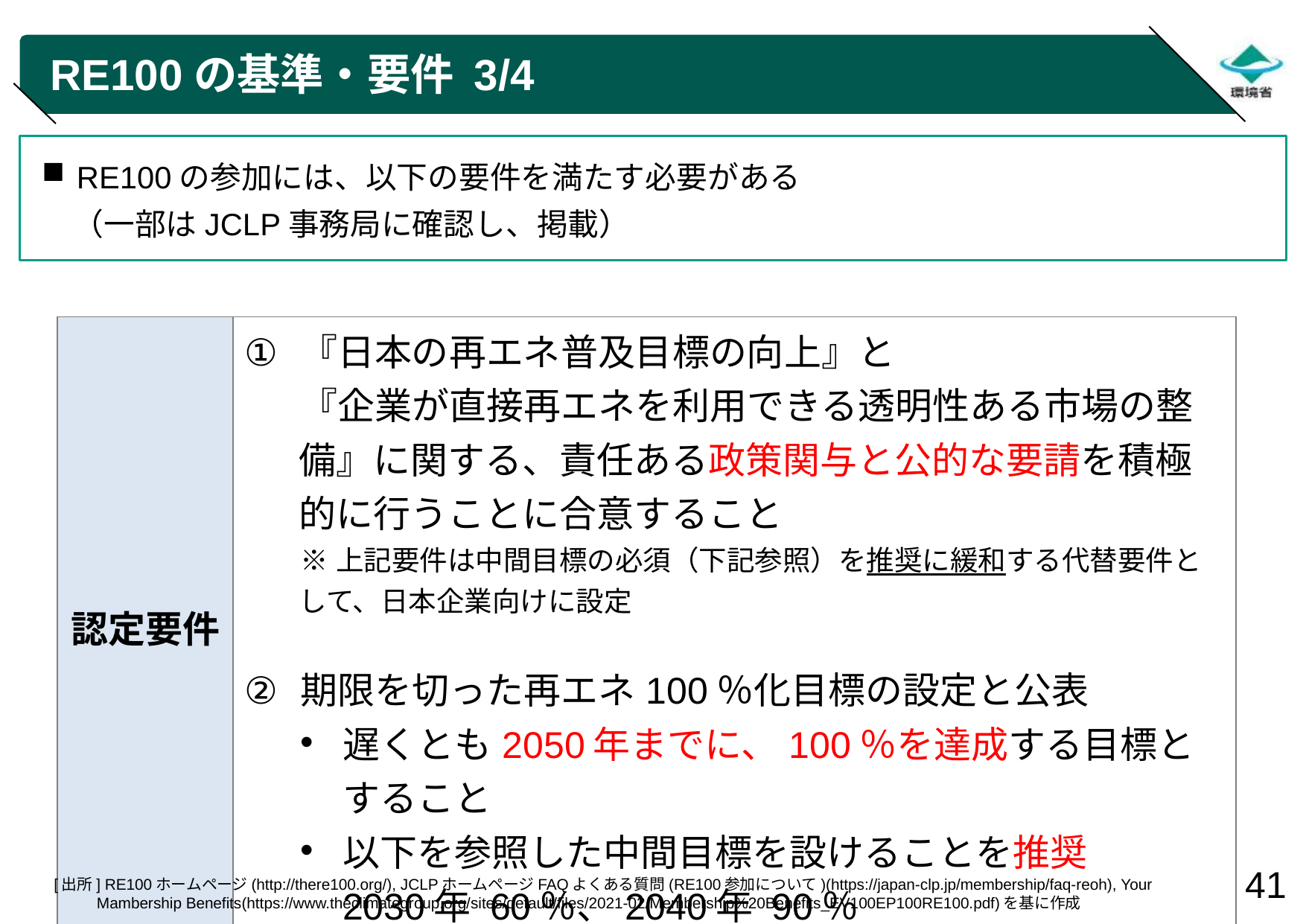

# RE100の基準・要件 3/4
RE100の参加には、以下の要件を満たす必要がある
　（一部はJCLP事務局に確認し、掲載）
| 認定要件 | 『日本の再エネ普及目標の向上』と 『企業が直接再エネを利用できる透明性ある市場の整備』に関する、責任ある政策関与と公的な要請を積極的に行うことに合意すること ※上記要件は中間目標の必須（下記参照）を推奨に緩和する代替要件として、日本企業向けに設定 期限を切った再エネ100％化目標の設定と公表 遅くとも2050年までに、100％を達成する目標とすること 以下を参照した中間目標を設けることを推奨 2030年 60％、2040年 90％ |
| --- | --- |
[出所] RE100ホームページ(http://there100.org/), JCLPホームページFAQよくある質問(RE100参加について)(https://japan-clp.jp/membership/faq-reoh), Your Mambership Benefits(https://www.theclimategroup.org/sites/default/files/2021-02/Membership%20Benefits_EV100EP100RE100.pdf)を基に作成